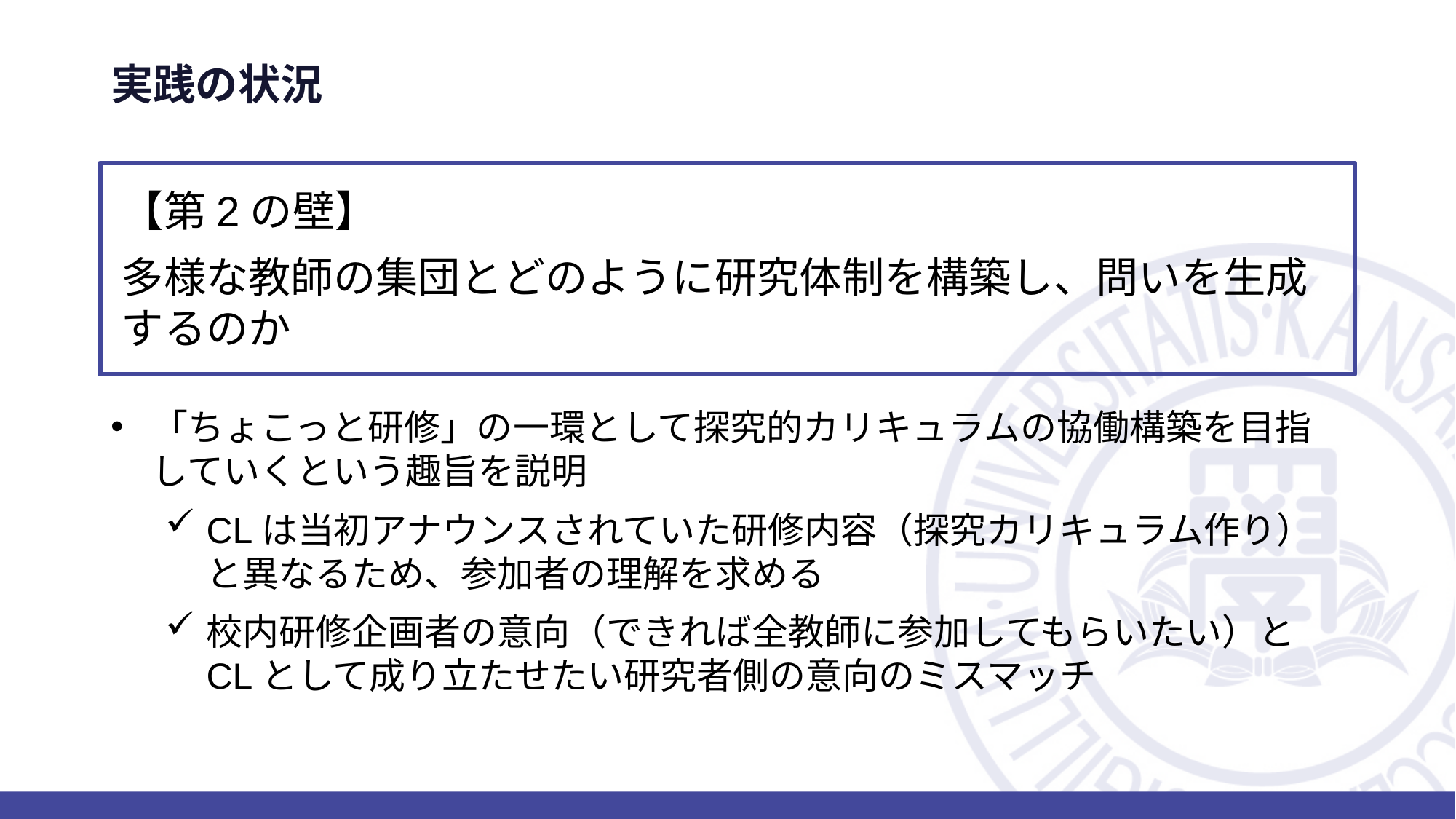

# 実践の状況
【第2の壁】
多様な教師の集団とどのように研究体制を構築し、問いを生成するのか
「ちょこっと研修」の一環として探究的カリキュラムの協働構築を目指していくという趣旨を説明
CLは当初アナウンスされていた研修内容（探究カリキュラム作り）と異なるため、参加者の理解を求める
校内研修企画者の意向（できれば全教師に参加してもらいたい）とCLとして成り立たせたい研究者側の意向のミスマッチ